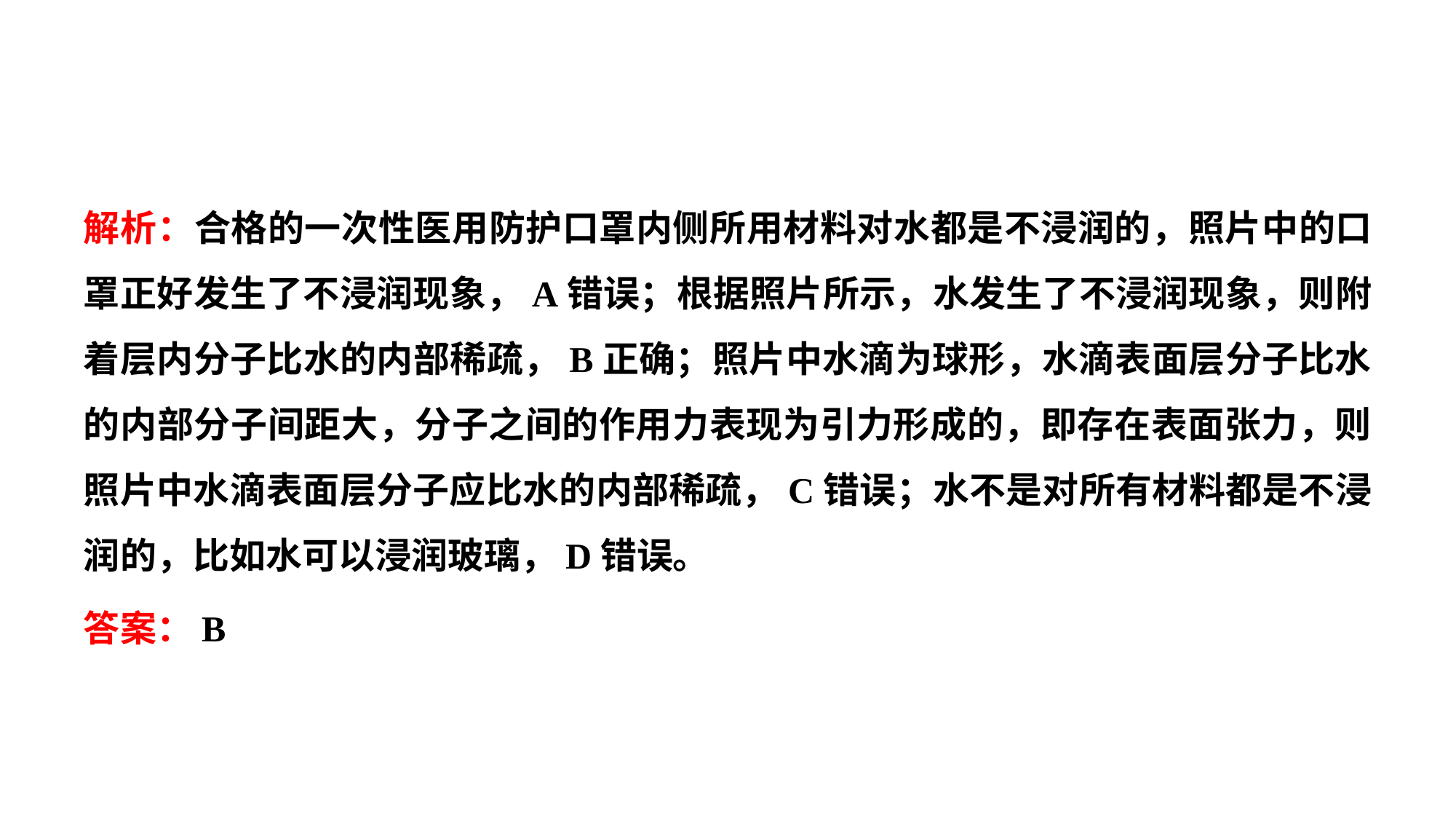

解析：合格的一次性医用防护口罩内侧所用材料对水都是不浸润的，照片中的口罩正好发生了不浸润现象，A错误；根据照片所示，水发生了不浸润现象，则附着层内分子比水的内部稀疏，B正确；照片中水滴为球形，水滴表面层分子比水的内部分子间距大，分子之间的作用力表现为引力形成的，即存在表面张力，则照片中水滴表面层分子应比水的内部稀疏，C错误；水不是对所有材料都是不浸润的，比如水可以浸润玻璃，D错误。
答案：B